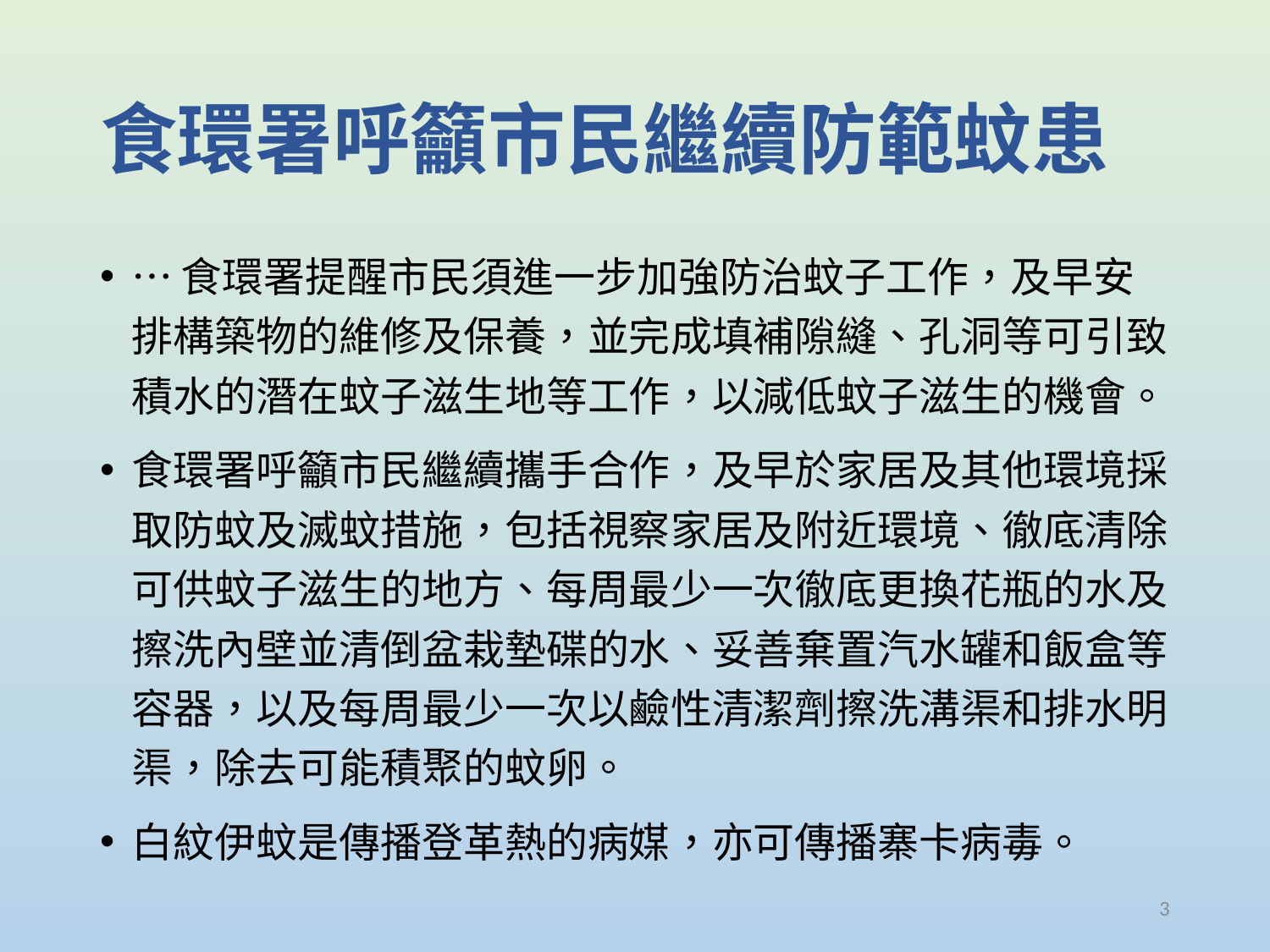

# 食環署呼籲市民繼續防範蚊患
…食環署提醒市民須進一步加強防治蚊子工作，及早安排構築物的維修及保養，並完成填補隙縫、孔洞等可引致積水的潛在蚊子滋生地等工作，以減低蚊子滋生的機會。
食環署呼籲市民繼續攜手合作，及早於家居及其他環境採取防蚊及滅蚊措施，包括視察家居及附近環境、徹底清除可供蚊子滋生的地方、每周最少一次徹底更換花瓶的水及擦洗內壁並清倒盆栽墊碟的水、妥善棄置汽水罐和飯盒等容器，以及每周最少一次以鹼性清潔劑擦洗溝渠和排水明渠，除去可能積聚的蚊卵。
白紋伊蚊是傳播登革熱的病媒，亦可傳播寨卡病毒。
3